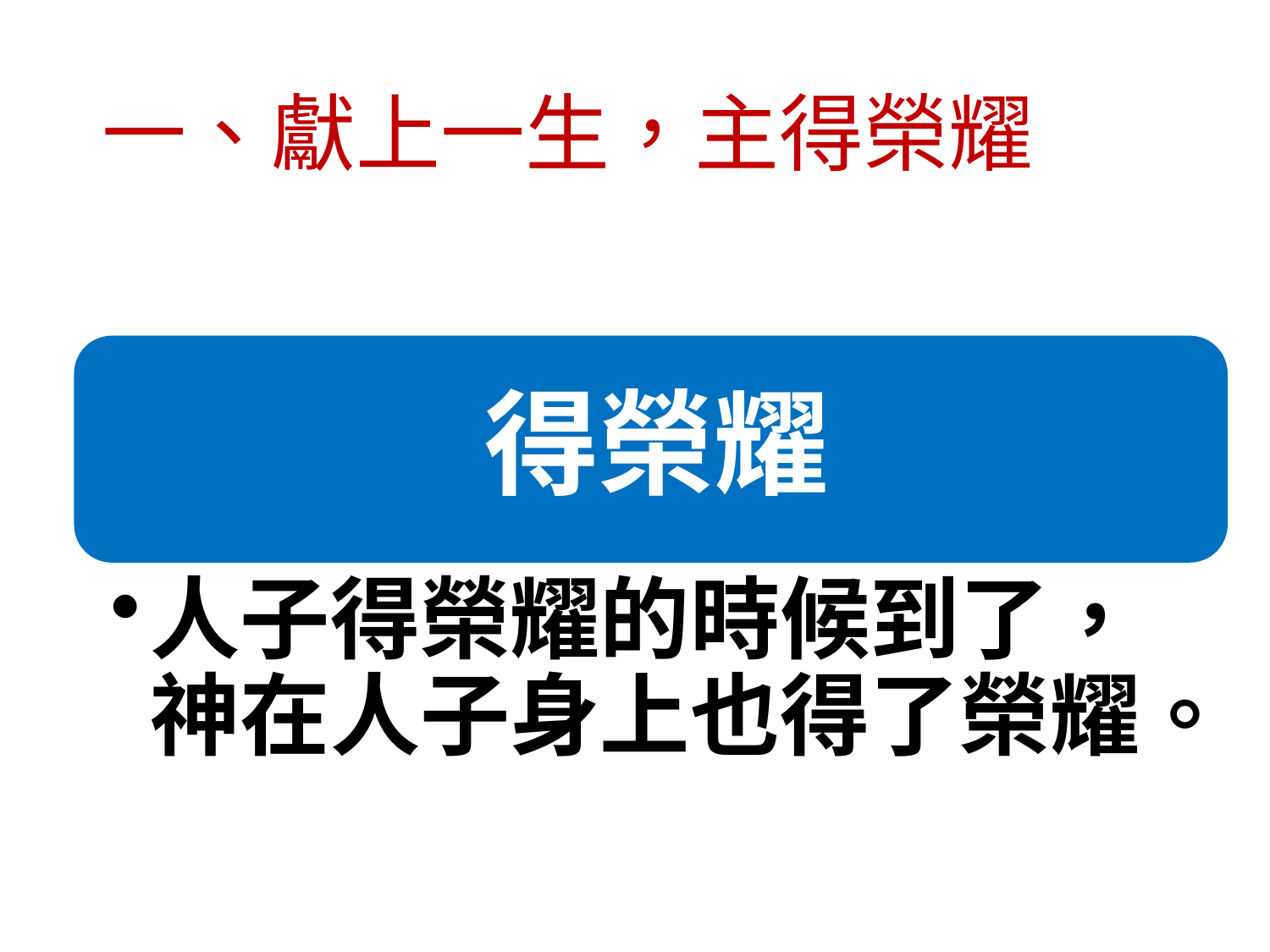

一、獻上一生，主得榮耀
得榮耀
人子得榮耀的時候到了，神在人子身上也得了榮耀。